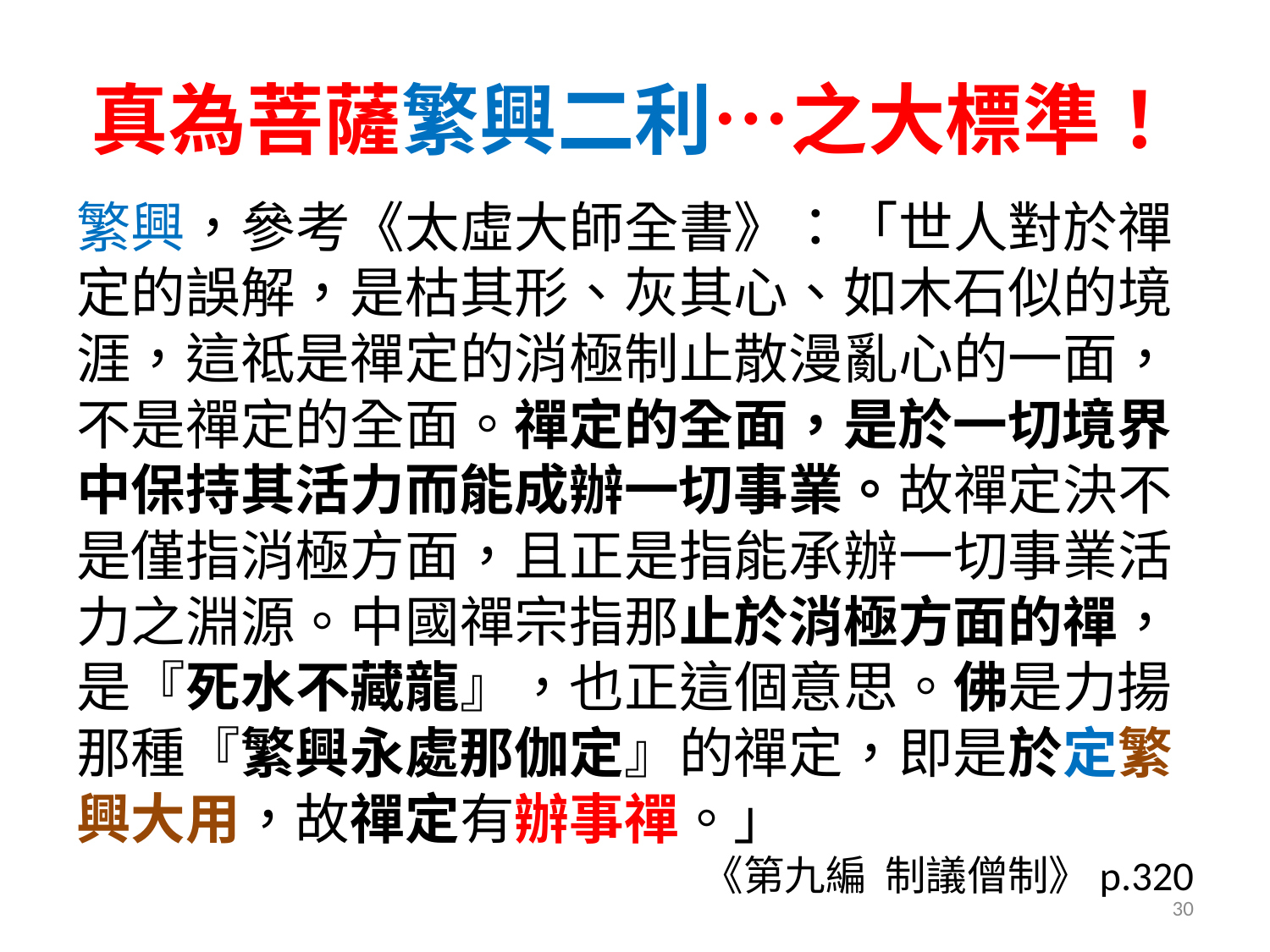

# 真為菩薩繁興二利…之大標準！
繁興，參考《太虛大師全書》：「世人對於禪定的誤解，是枯其形、灰其心、如木石似的境涯，這祗是禪定的消極制止散漫亂心的一面，不是禪定的全面。禪定的全面，是於一切境界中保持其活力而能成辦一切事業。故禪定決不是僅指消極方面，且正是指能承辦一切事業活力之淵源。中國禪宗指那止於消極方面的禪，是『死水不藏龍』，也正這個意思。佛是力揚那種『繁興永處那伽定』的禪定，即是於定繁興大用，故禪定有辦事禪。」
《第九編  制議僧制》p.320

30